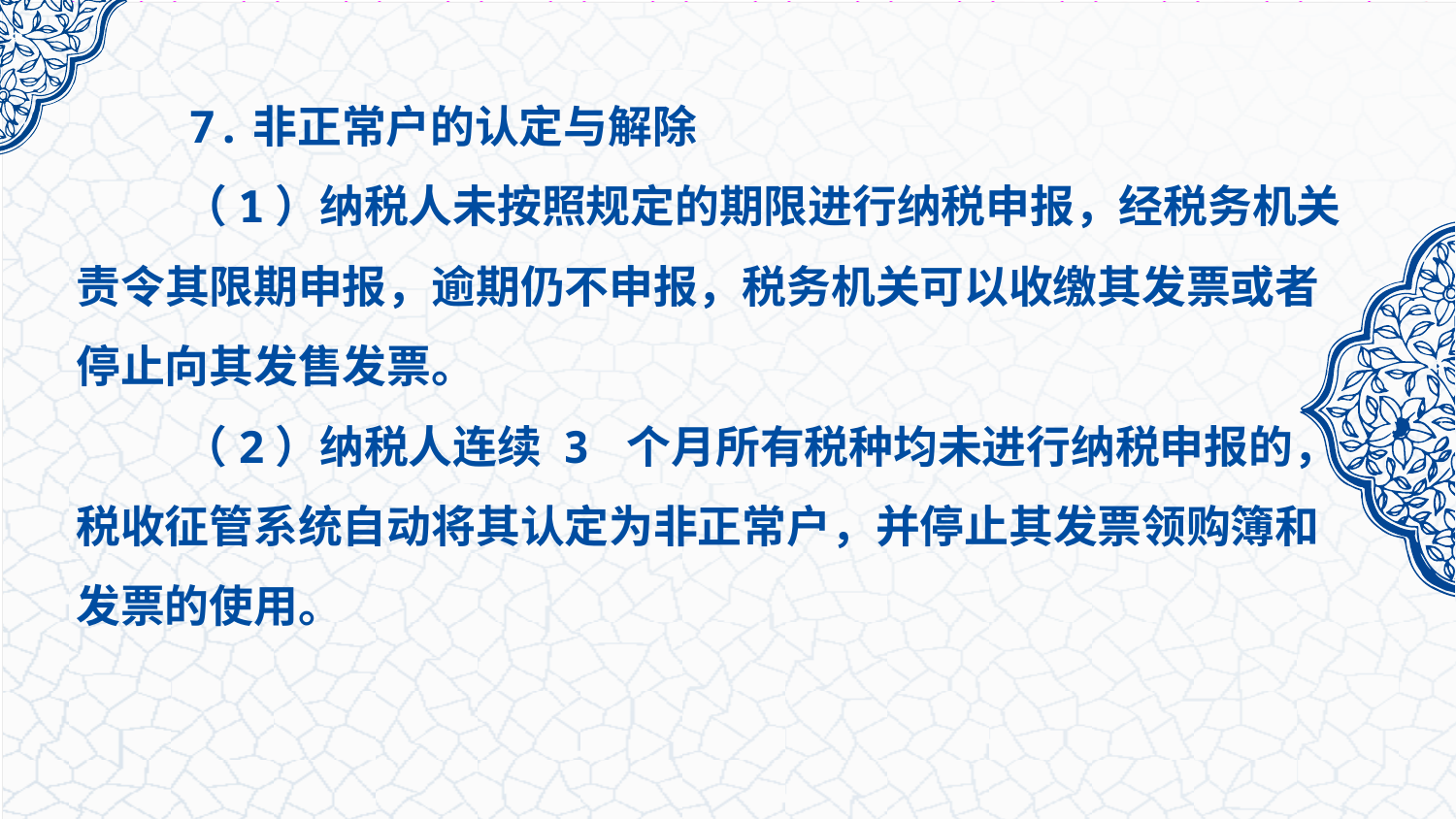

7.非正常户的认定与解除
 （1）纳税人未按照规定的期限进行纳税申报，经税务机关责令其限期申报，逾期仍不申报，税务机关可以收缴其发票或者停止向其发售发票。
 （2）纳税人连续 3 个月所有税种均未进行纳税申报的，税收征管系统自动将其认定为非正常户，并停止其发票领购簿和发票的使用。